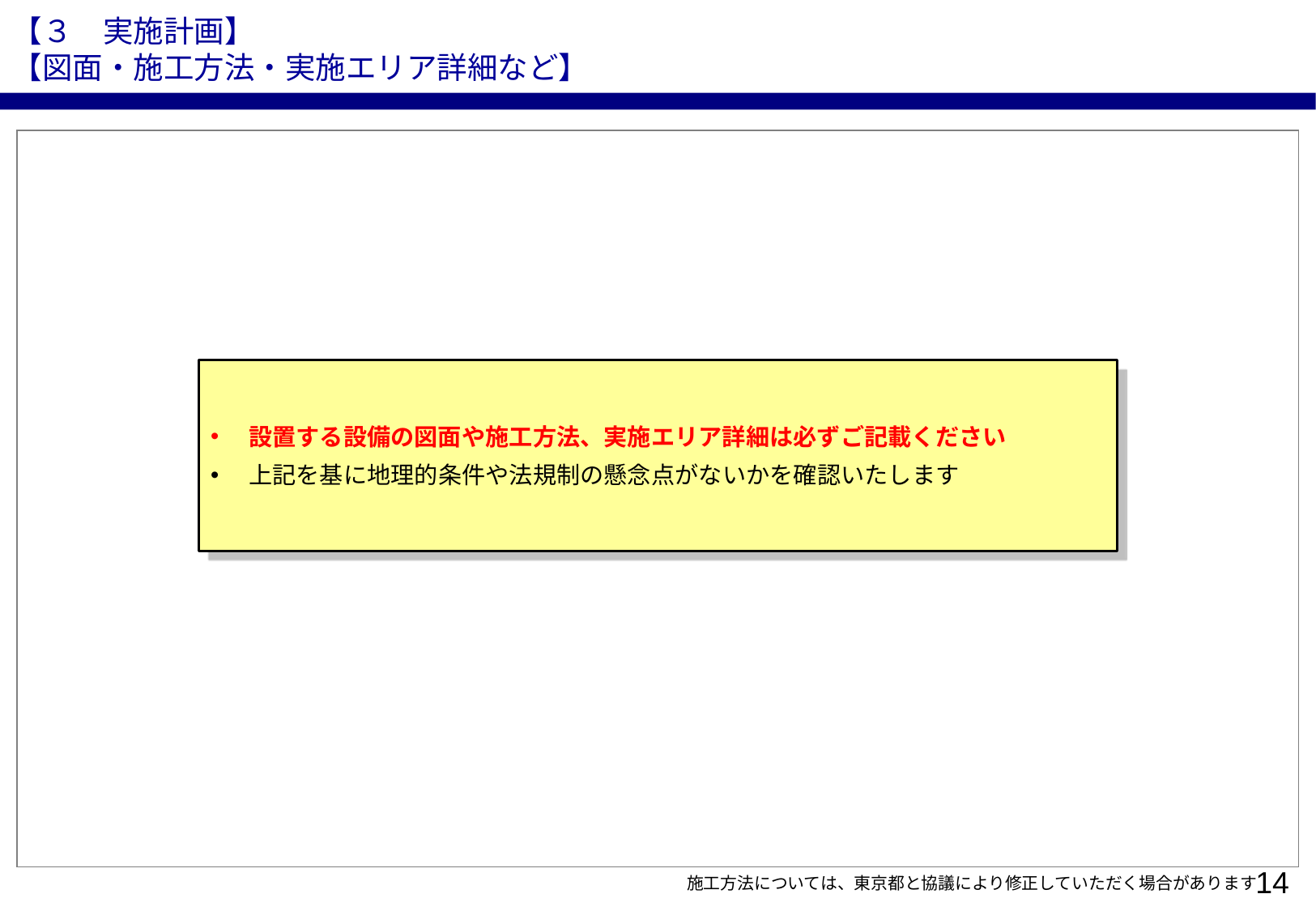

【３　実施計画】
【図面・施工方法・実施エリア詳細など】

設置する設備の図面や施工方法、実施エリア詳細は必ずご記載ください
上記を基に地理的条件や法規制の懸念点がないかを確認いたします
施工方法については、東京都と協議により修正していただく場合があります